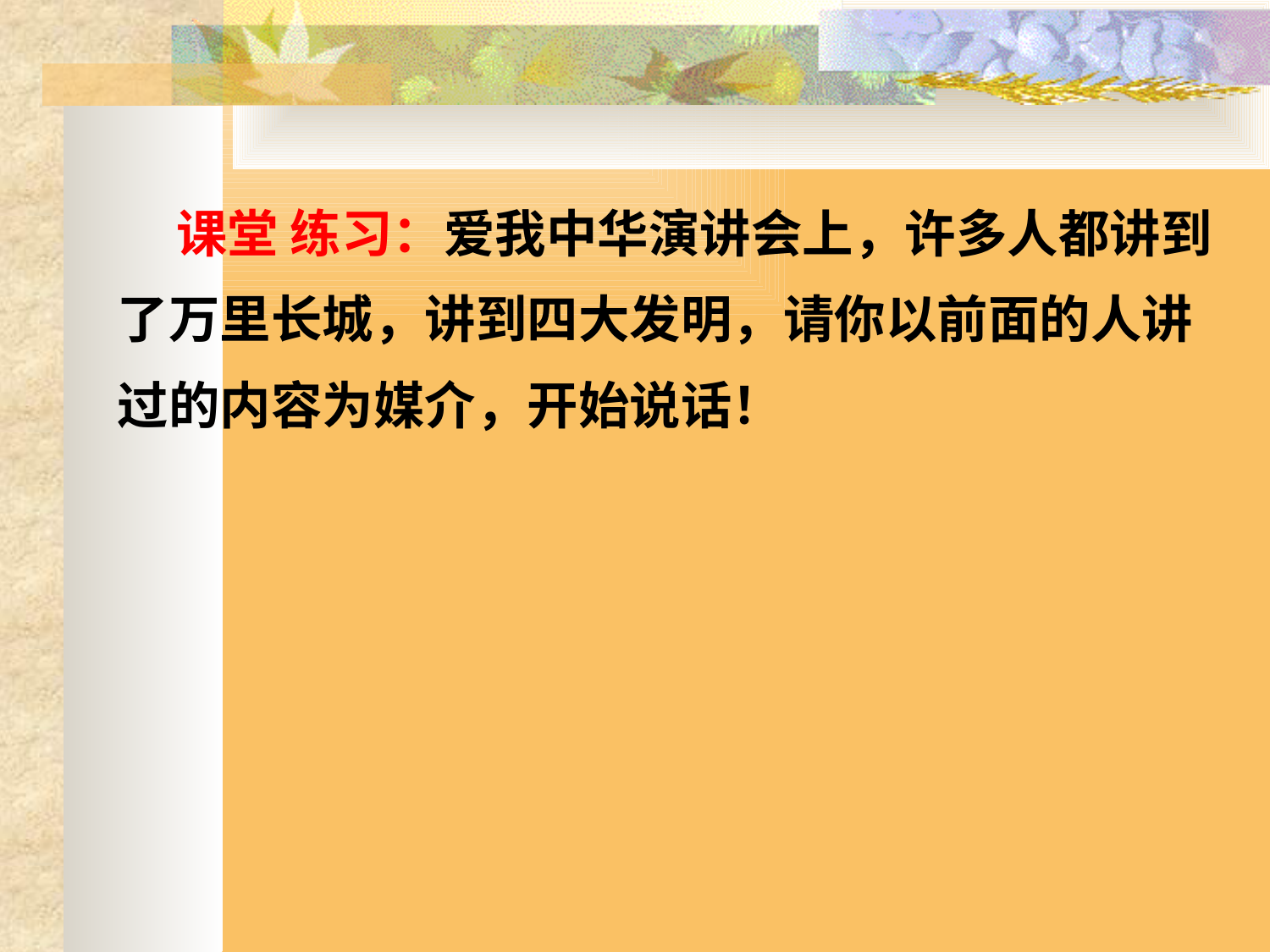

课堂 练习：爱我中华演讲会上，许多人都讲到了万里长城，讲到四大发明，请你以前面的人讲过的内容为媒介，开始说话！